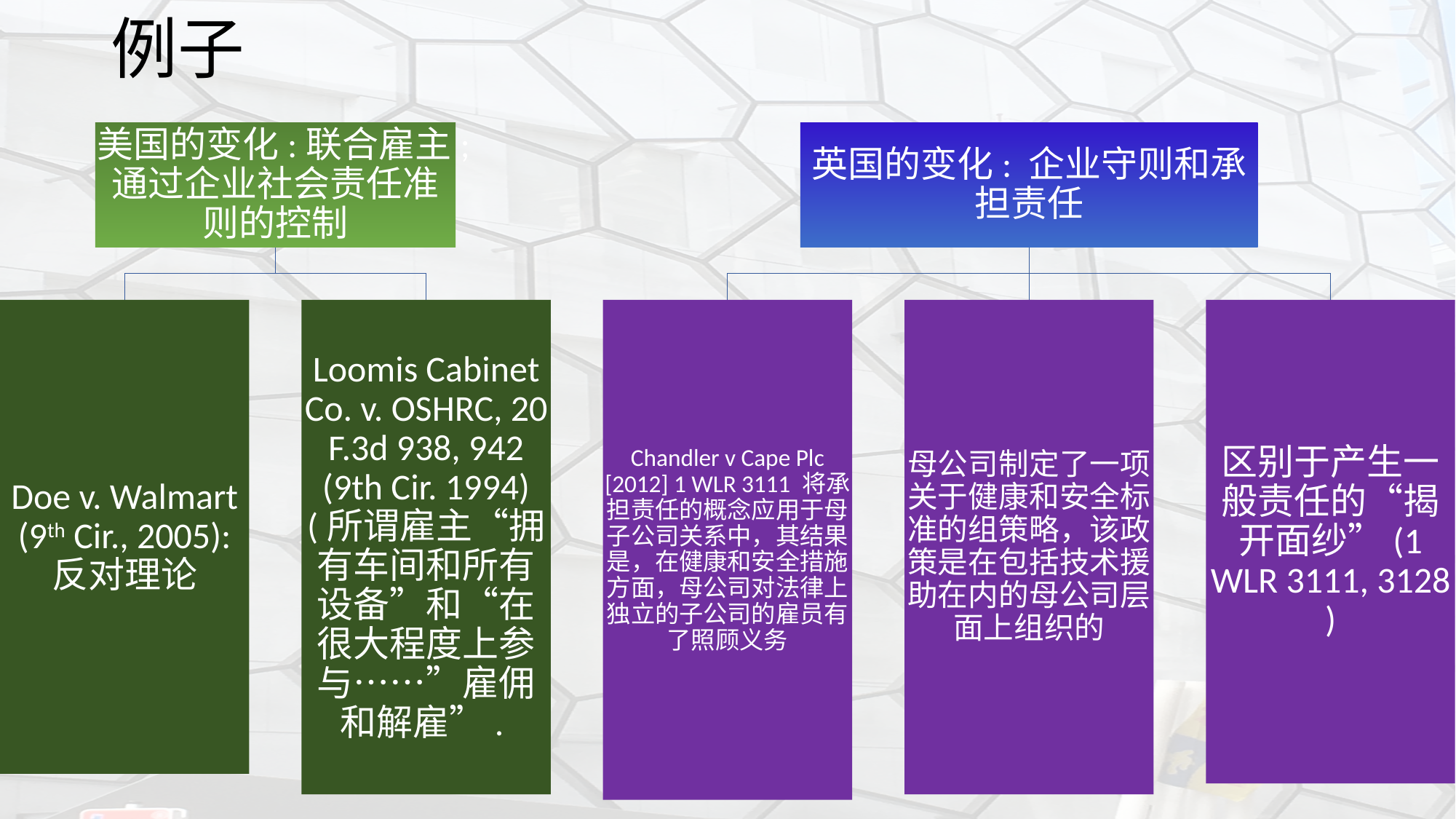

# 例子
美国的变化:联合雇主;通过企业社会责任准则的控制
Doe v. Walmart (9th Cir., 2005): 反对理论
Loomis Cabinet Co. v. OSHRC, 20 F.3d 938, 942 (9th Cir. 1994) (所谓雇主“拥有车间和所有设备”和“在很大程度上参与……”雇佣和解雇”.
英国的变化: 企业守则和承担责任
Chandler v Cape Plc [2012] 1 WLR 3111 将承担责任的概念应用于母子公司关系中，其结果是，在健康和安全措施方面，母公司对法律上独立的子公司的雇员有了照顾义务
母公司制定了一项关于健康和安全标准的组策略，该政策是在包括技术援助在内的母公司层面上组织的
区别于产生一般责任的“揭开面纱”(1 WLR 3111, 3128 )